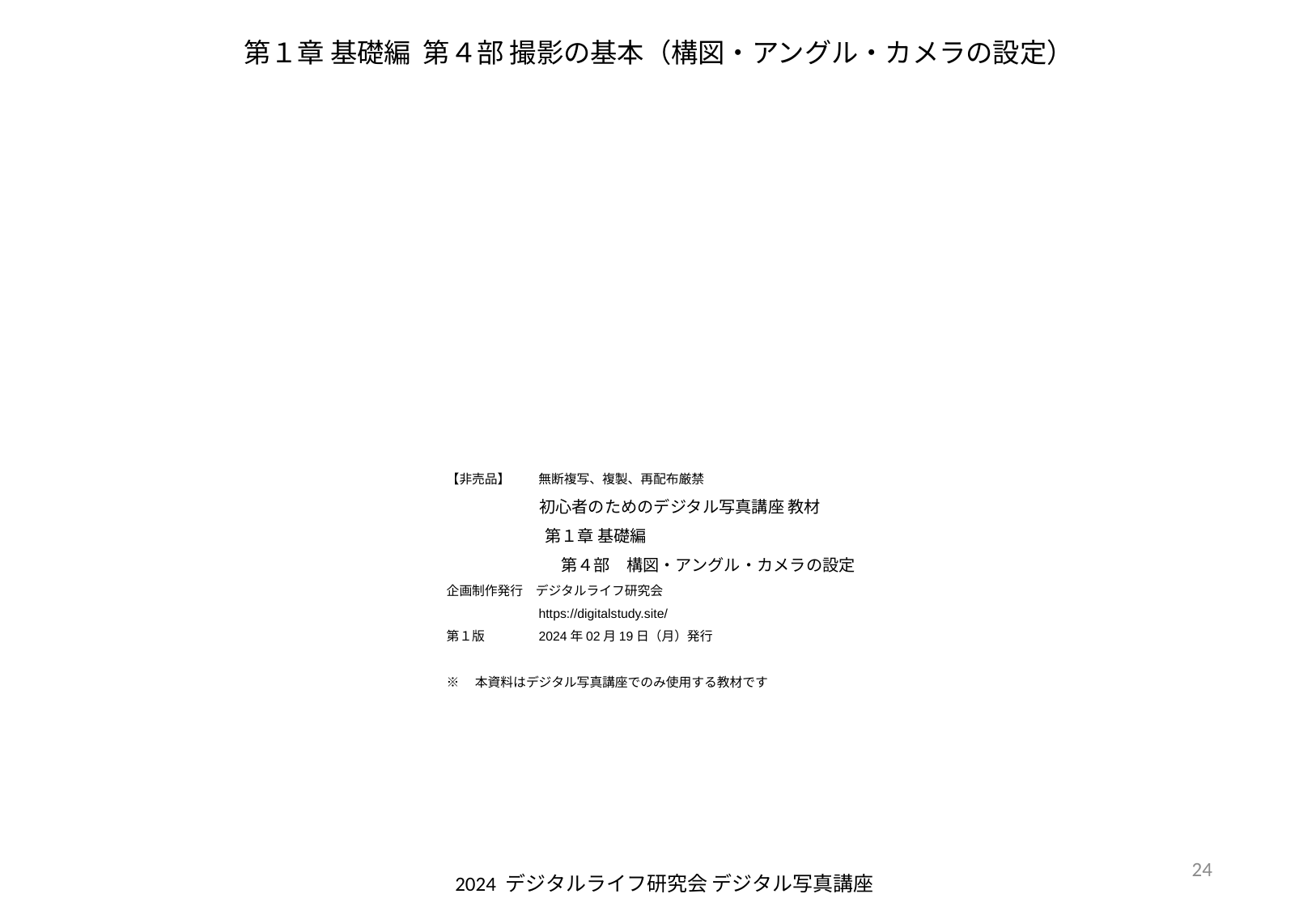

第１章 基礎編  第４部 撮影の基本（構図・アングル・カメラの設定）
【非売品】　　 無断複写、複製、再配布厳禁
　　　　　   初心者のためのデジタル写真講座 教材
　　　　　　第１章 基礎編
　　　　　　　第４部　構図・アングル・カメラの設定
企画制作発行　デジタルライフ研究会
　　　　　　　https://digitalstudy.site/
第１版　　　　2024年02月19日（月）発行

※　本資料はデジタル写真講座でのみ使用する教材です
24
  2024 デジタルライフ研究会 デジタル写真講座